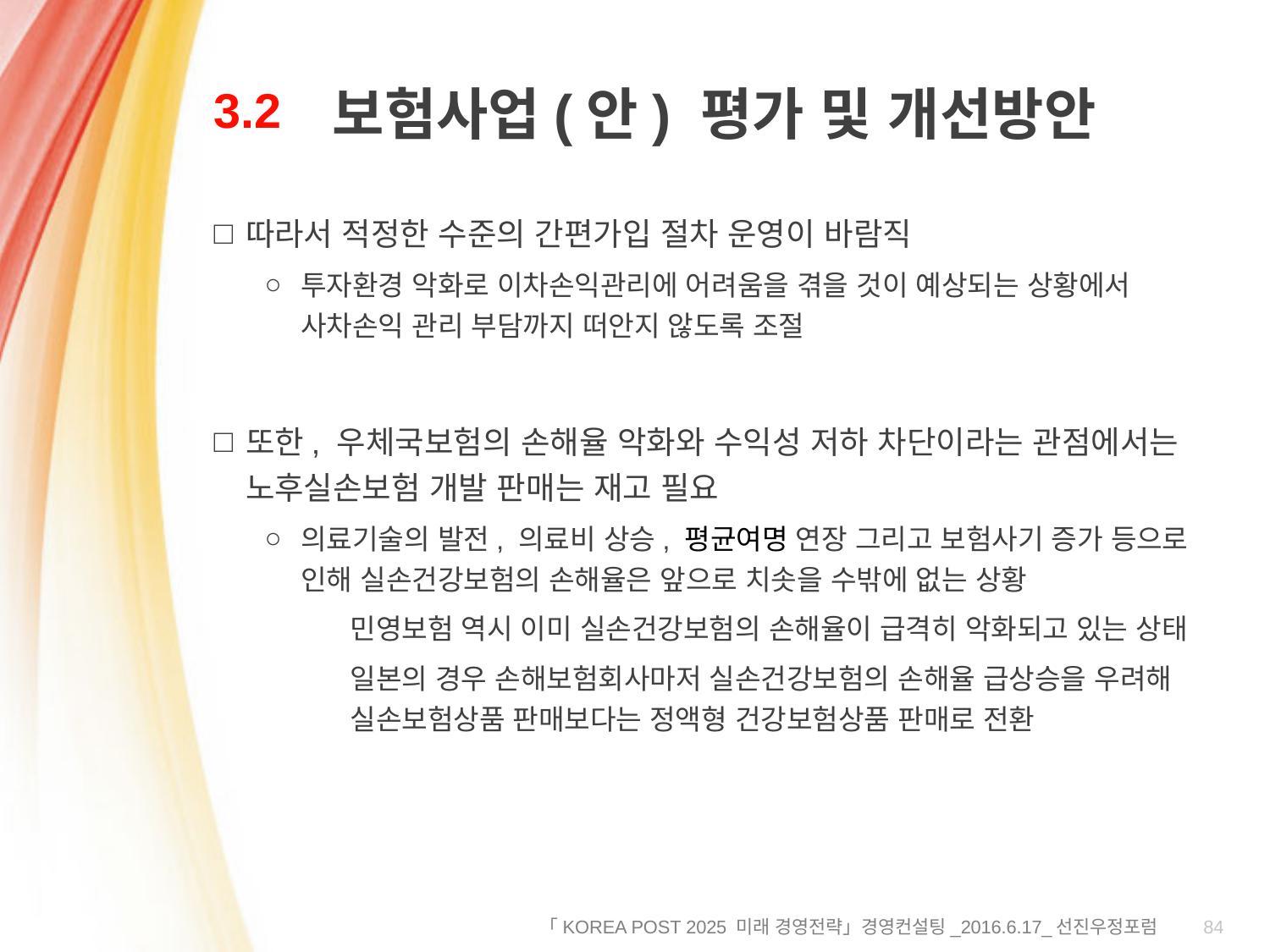

# 3.2
보험사업(안) 평가 및 개선방안
따라서 적정한 수준의 간편가입 절차 운영이 바람직
투자환경 악화로 이차손익관리에 어려움을 겪을 것이 예상되는 상황에서 사차손익 관리 부담까지 떠안지 않도록 조절

또한, 우체국보험의 손해율 악화와 수익성 저하 차단이라는 관점에서는 노후실손보험 개발 판매는 재고 필요
의료기술의 발전, 의료비 상승, 평균여명 연장 그리고 보험사기 증가 등으로 인해 실손건강보험의 손해율은 앞으로 치솟을 수밖에 없는 상황
민영보험 역시 이미 실손건강보험의 손해율이 급격히 악화되고 있는 상태
일본의 경우 손해보험회사마저 실손건강보험의 손해율 급상승을 우려해 실손보험상품 판매보다는 정액형 건강보험상품 판매로 전환
84